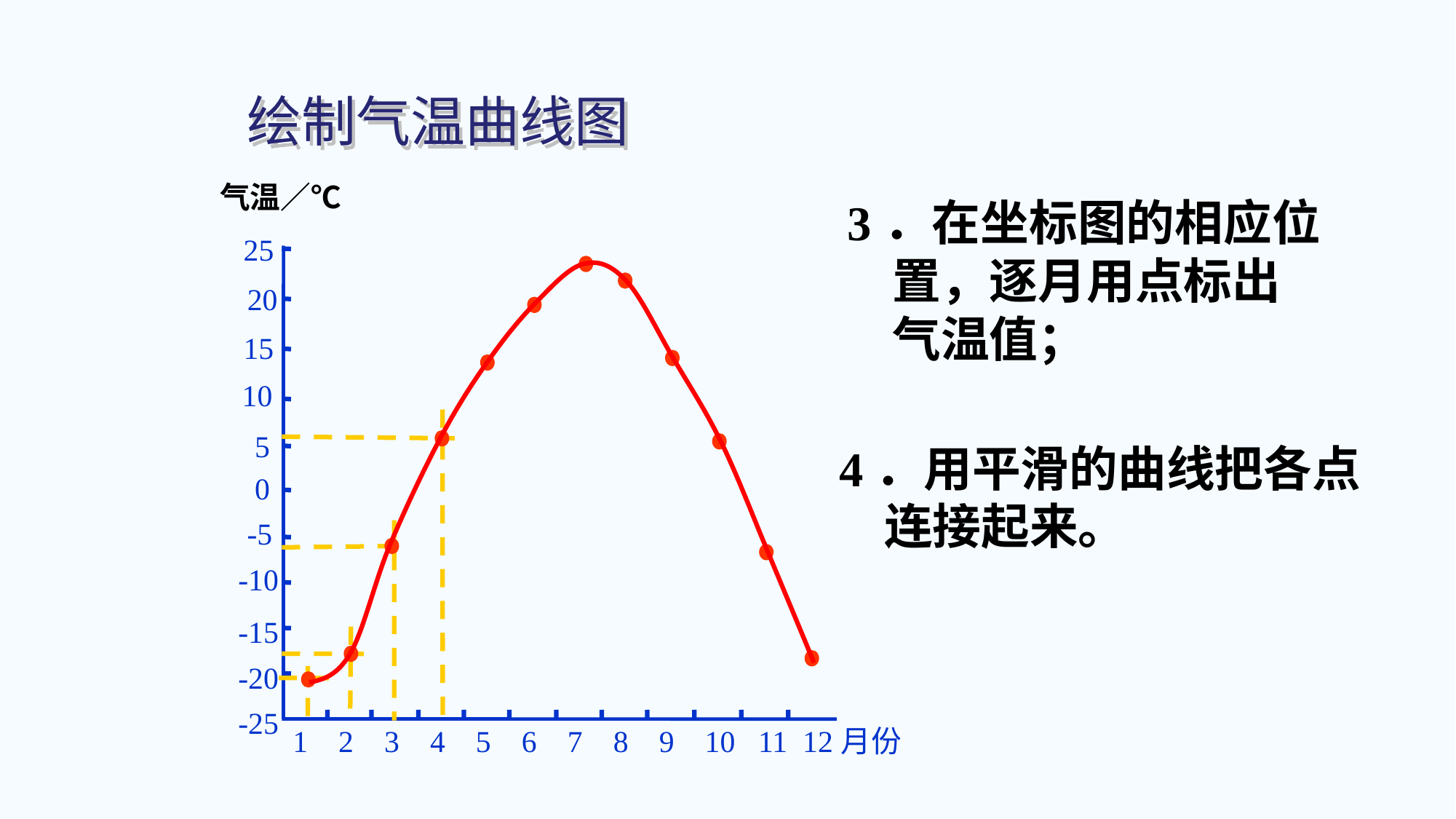

绘制气温曲线图
气温／℃
3．在坐标图的相应位
   置，逐月用点标出
   气温值；
25

20

15

10

5

4．用平滑的曲线把各点
   连接起来。

0

-5

-10

-15

-20

-25

1    2    3    4    5    6    7    8    9    10   11  12月份